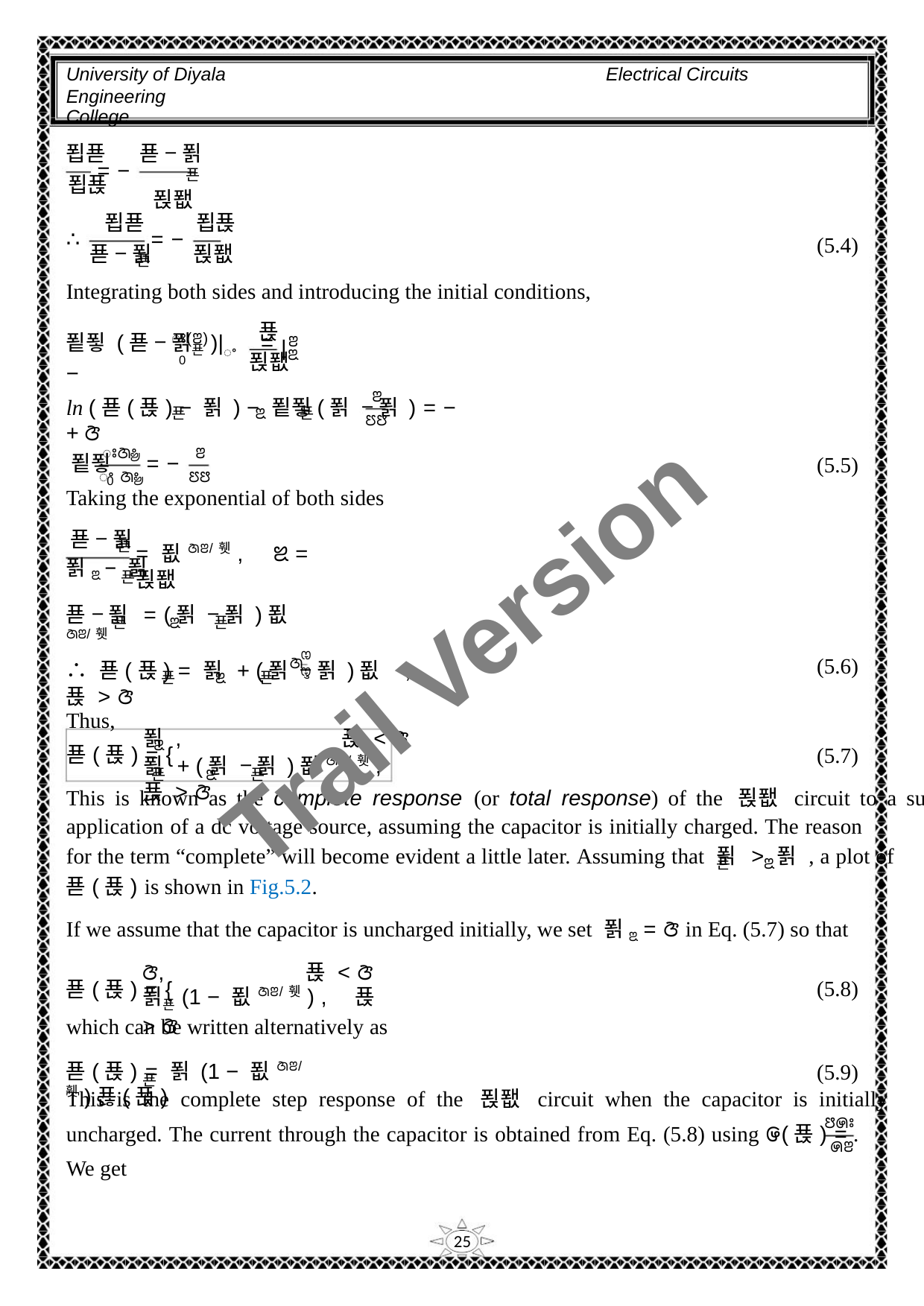

University of Diyala
Engineering College
Electrical Circuits
푑푣
푑푡
푣 − 푉
푠
푅퐶
= −
푑푣
푑푡
∴
= −
(5.4)
푣 − 푉
푅퐶
푠
Integrating both sides and introducing the initial conditions,
푡
ꢁ(ꢂ)
ꢂ
푙푛 (푣 − 푉푠)|ꢀ = −
|
ꢃ
푅퐶
0
ꢂ
ln (푣(푡) − 푉 ) − 푙푛(푉 − 푉 ) = − + ꢆ
푠
ꢃ
푠
ꢄꢅ
ꢁꢇꢀ
ꢂ
ꢈ
푙푛
= −
(5.5)
ꢀ ꢇꢀ
ꢄꢅ
0
ꢈ
Taking the exponential of both sides
푣 − 푉
푠
= 푒ꢇꢂ/휏, ꢉ = 푅퐶
푉ꢃ − 푉
푠
Trail Version
Trail Version
Trail Version
Trail Version
Trail Version
Trail Version
Trail Version
Trail Version
Trail Version
Trail Version
Trail Version
Trail Version
Trail Version
푣 − 푉 = (푉 − 푉 )푒ꢇꢂ/휏
푠
ꢃ
푠
ꢊ
ꢋ
ꢇ
(5.6)
(5.7)
∴ 푣(푡) = 푉 + (푉 − 푉 )푒 , 푡 > ꢆ
Thus,
푠
ꢃ
푠
푉 ,
푡 < ꢆ
ꢃ
푣(푡) = {
푉 + (푉 − 푉 )푒ꢇꢂ/휏, 푡 > ꢆ
푠
ꢃ
푠
This is known as the complete response (or total response) of the 푅퐶 circuit to a sudden
application of a dc voltage source, assuming the capacitor is initially charged. The reason
for the term “complete” will become evident a little later. Assuming that 푉 > 푉 , a plot of
푠
ꢃ
푣(푡) is shown in Fig.5.2.
If we assume that the capacitor is uncharged initially, we set 푉ꢃ = ꢆ in Eq. (5.7) so that
ꢆ, 푡 < ꢆ
푣(푡) = {
(5.8)
푉푠(1 − 푒ꢇꢂ/휏) , 푡 > ꢆ
which can be written alternatively as
푣(푡) = 푉 (1 − 푒ꢇꢂ/휏)푢(푡)
(5.9)
푠
This is the complete step response of the 푅퐶 circuit when the capacitor is initially
ꢅꢍꢁ
uncharged. The current through the capacitor is obtained from Eq. (5.8) using ꢌ(푡) =
.
ꢍꢂ
We get
25